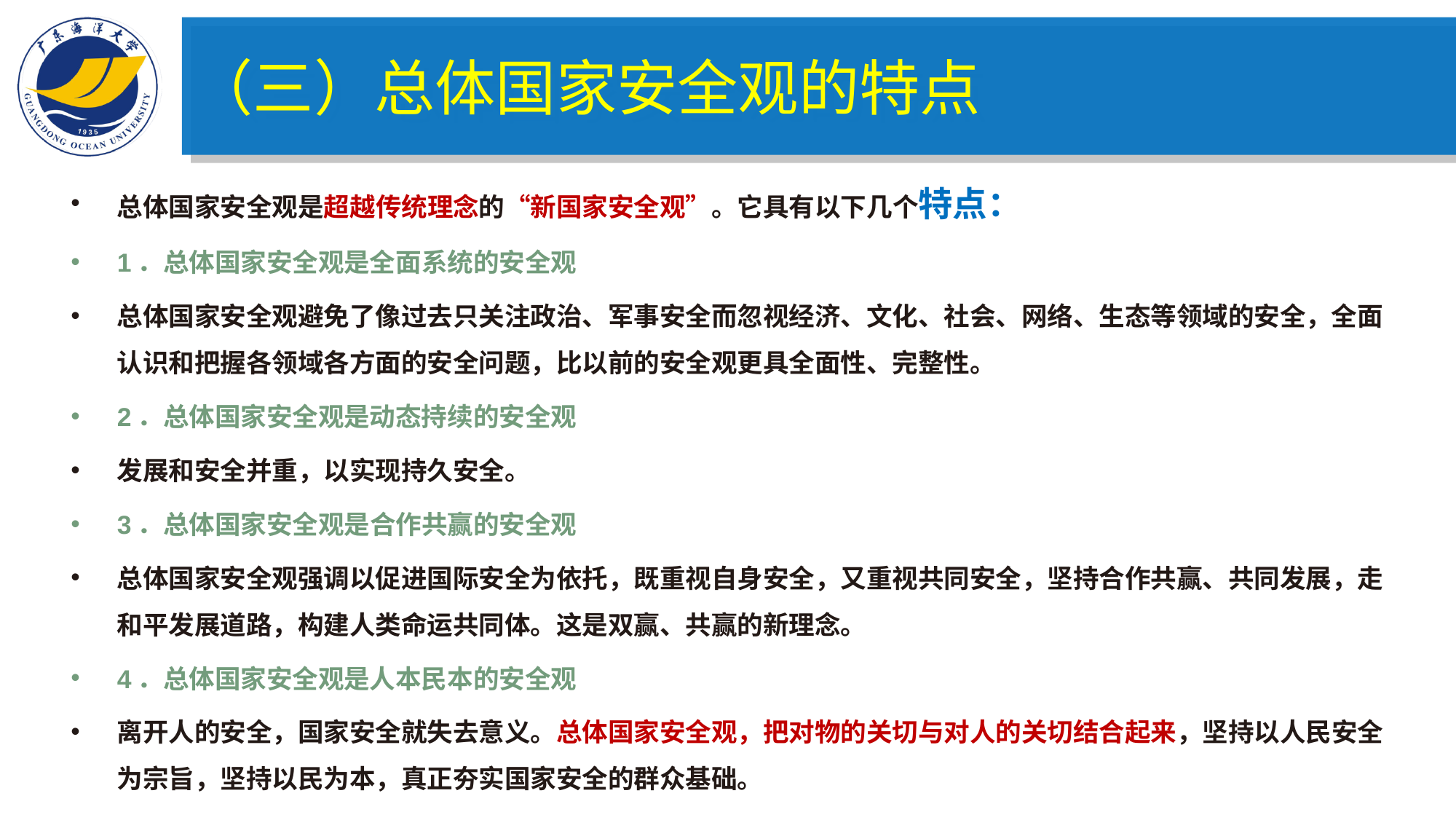

（三）总体国家安全观的特点
总体国家安全观是超越传统理念的“新国家安全观”。它具有以下几个特点：
1．总体国家安全观是全面系统的安全观
总体国家安全观避免了像过去只关注政治、军事安全而忽视经济、文化、社会、网络、生态等领域的安全，全面认识和把握各领域各方面的安全问题，比以前的安全观更具全面性、完整性。
2．总体国家安全观是动态持续的安全观
发展和安全并重，以实现持久安全。
3．总体国家安全观是合作共赢的安全观
总体国家安全观强调以促进国际安全为依托，既重视自身安全，又重视共同安全，坚持合作共赢、共同发展，走和平发展道路，构建人类命运共同体。这是双赢、共赢的新理念。
4．总体国家安全观是人本民本的安全观
离开人的安全，国家安全就失去意义。总体国家安全观，把对物的关切与对人的关切结合起来，坚持以人民安全为宗旨，坚持以民为本，真正夯实国家安全的群众基础。